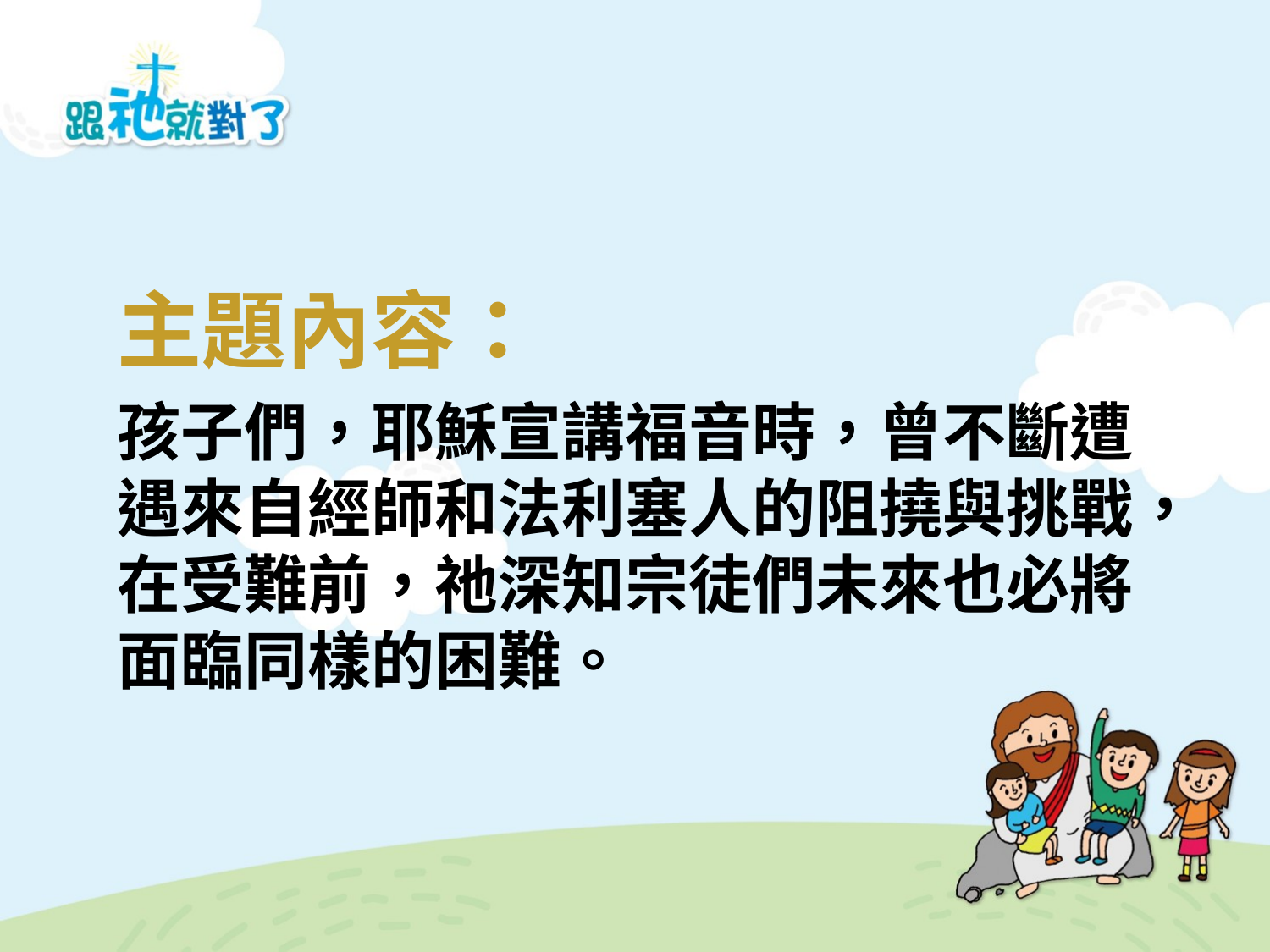

主題內容：
孩子們，耶穌宣講福音時，曾不斷遭遇來自經師和法利塞人的阻撓與挑戰，在受難前，祂深知宗徒們未來也必將面臨同樣的困難。